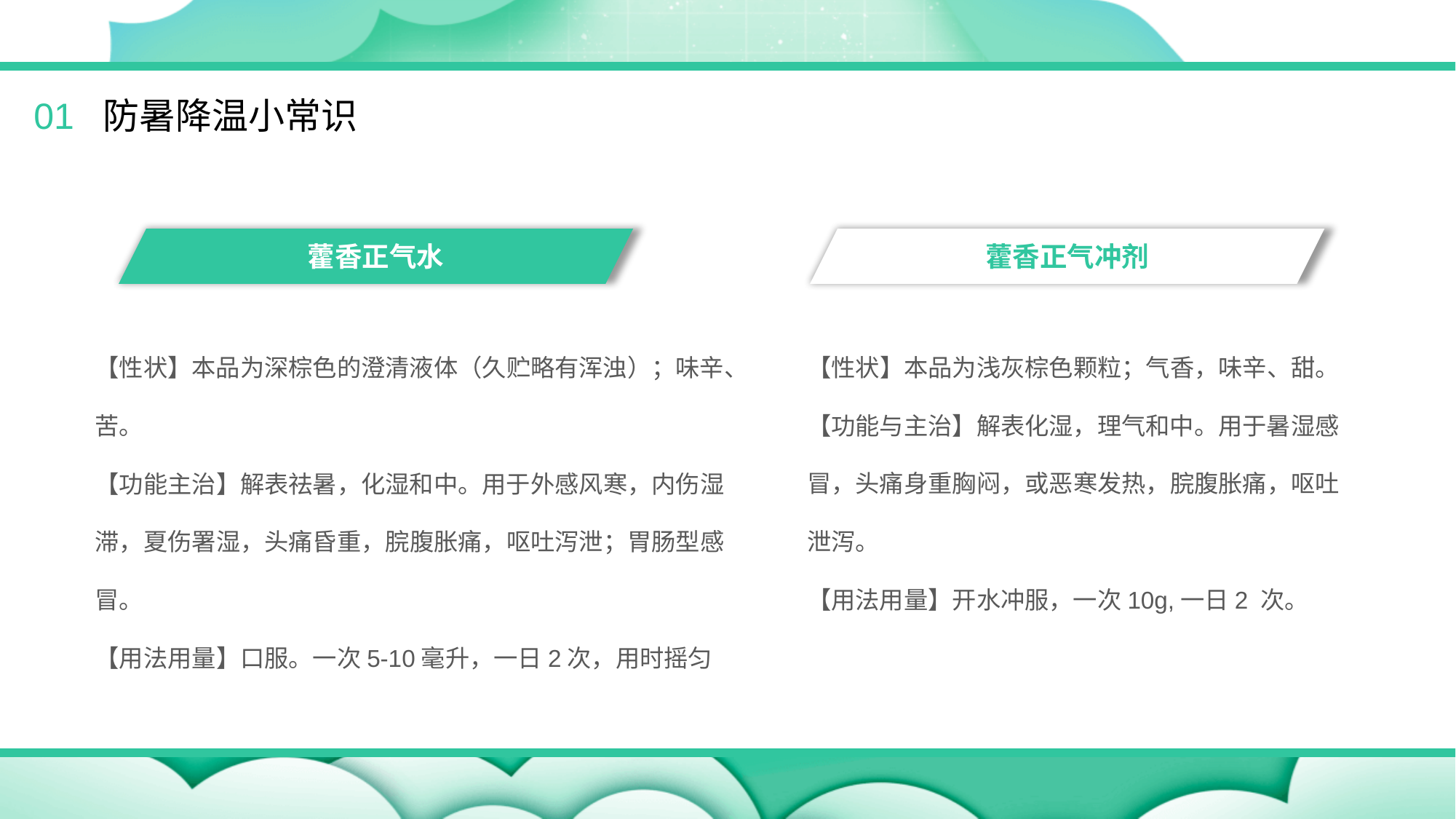

01  防暑降温小常识
藿香正气水
藿香正气冲剂
【性状】本品为深棕色的澄清液体（久贮略有浑浊）；味辛、苦。
【功能主治】解表祛暑，化湿和中。用于外感风寒，内伤湿滞，夏伤署湿，头痛昏重，脘腹胀痛，呕吐泻泄；胃肠型感冒。
【用法用量】口服。一次5-10毫升，一日2次，用时摇匀
【性状】本品为浅灰棕色颗粒；气香，味辛、甜。
【功能与主治】解表化湿，理气和中。用于暑湿感冒，头痛身重胸闷，或恶寒发热，脘腹胀痛，呕吐泄泻。
【用法用量】开水冲服，一次10g,一日2 次。